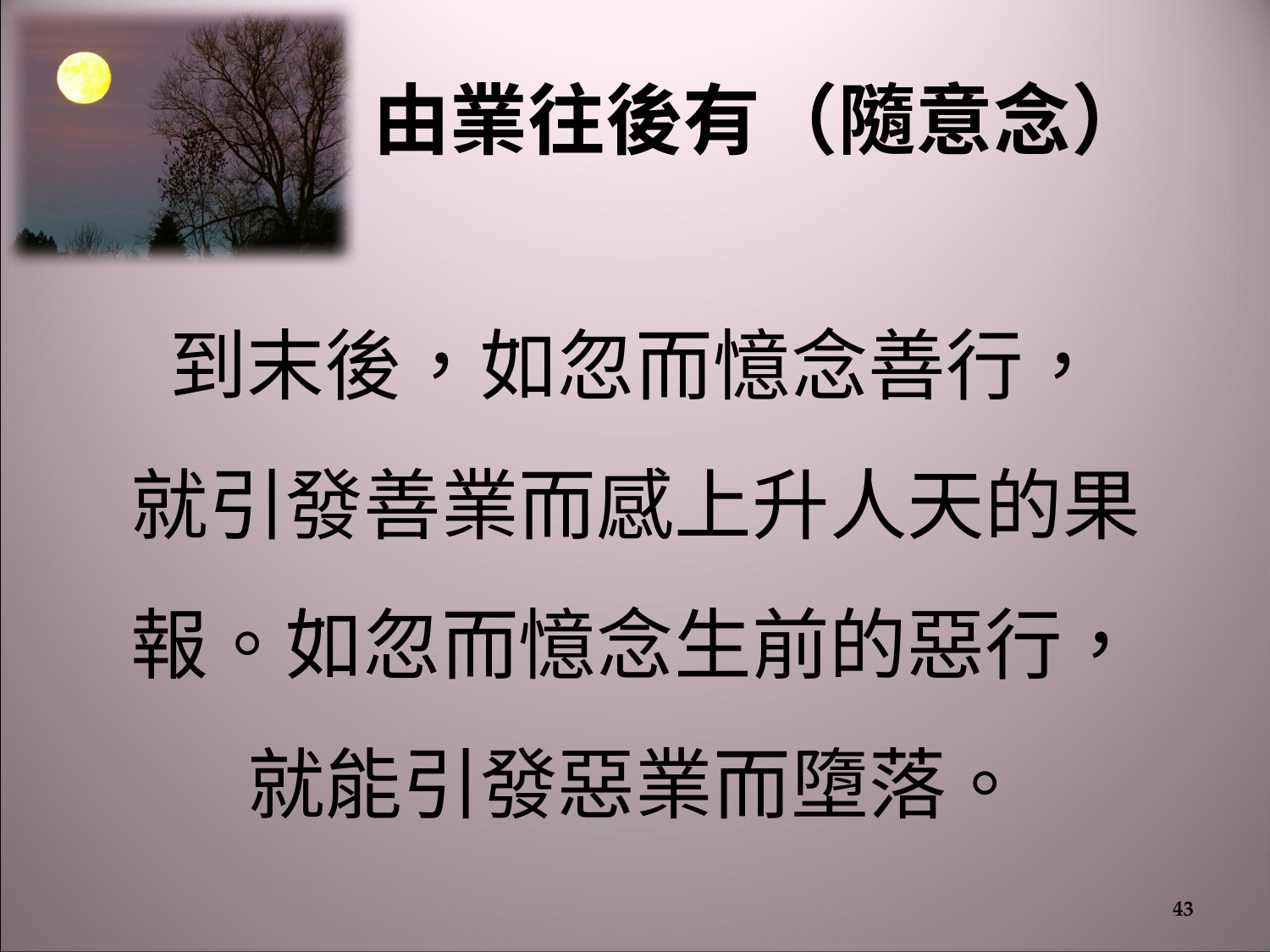

# 由業往後有（隨意念）
到末後，如忽而憶念善行，
就引發善業而感上升人天的果報。如忽而憶念生前的惡行，
就能引發惡業而墮落。

43